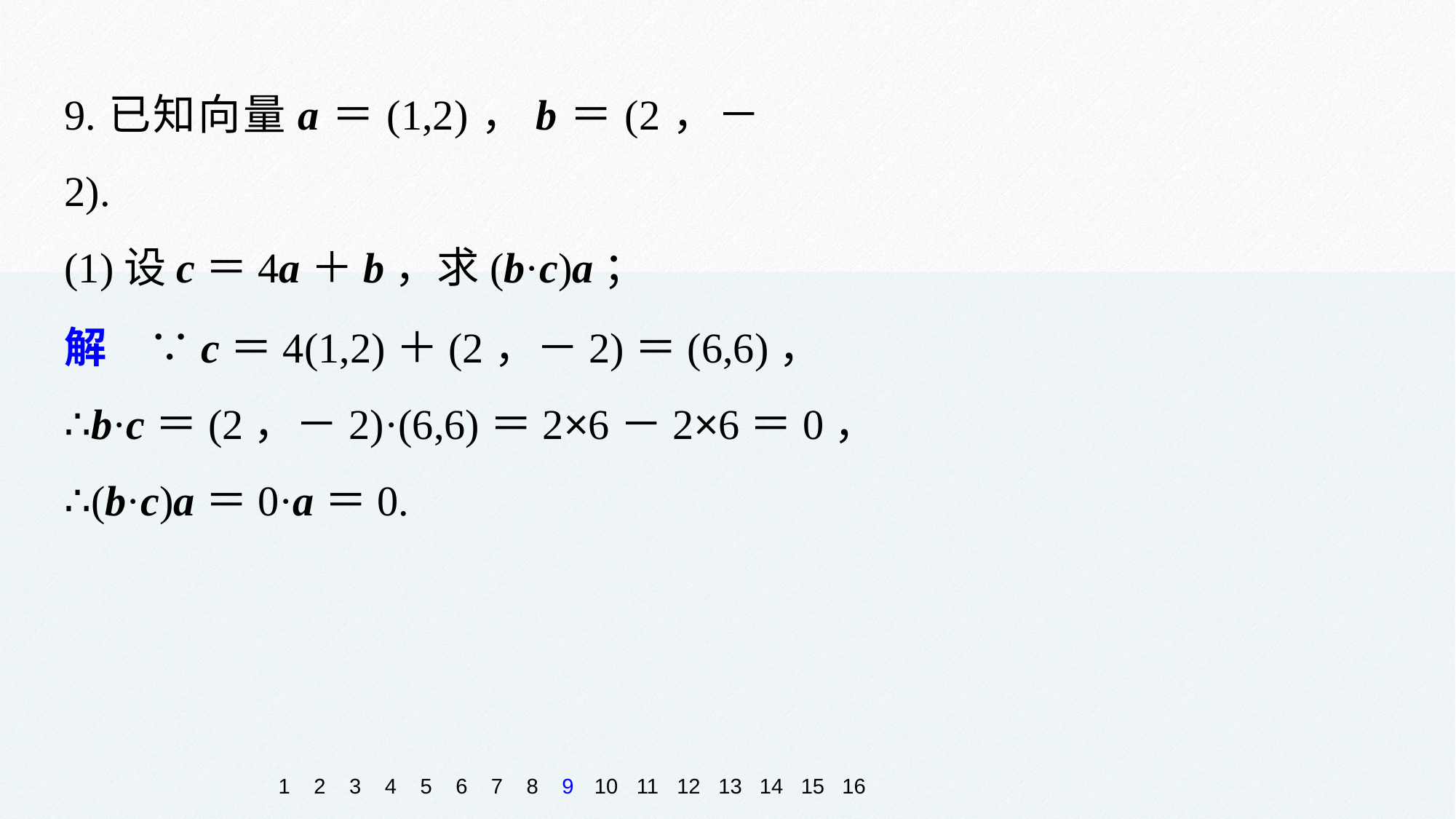

9.已知向量a＝(1,2)，b＝(2，－2).
(1)设c＝4a＋b，求(b·c)a；
解　∵c＝4(1,2)＋(2，－2)＝(6,6)，
∴b·c＝(2，－2)·(6,6)＝2×6－2×6＝0，
∴(b·c)a＝0·a＝0.
1
2
3
4
5
6
7
8
9
10
11
12
13
14
15
16